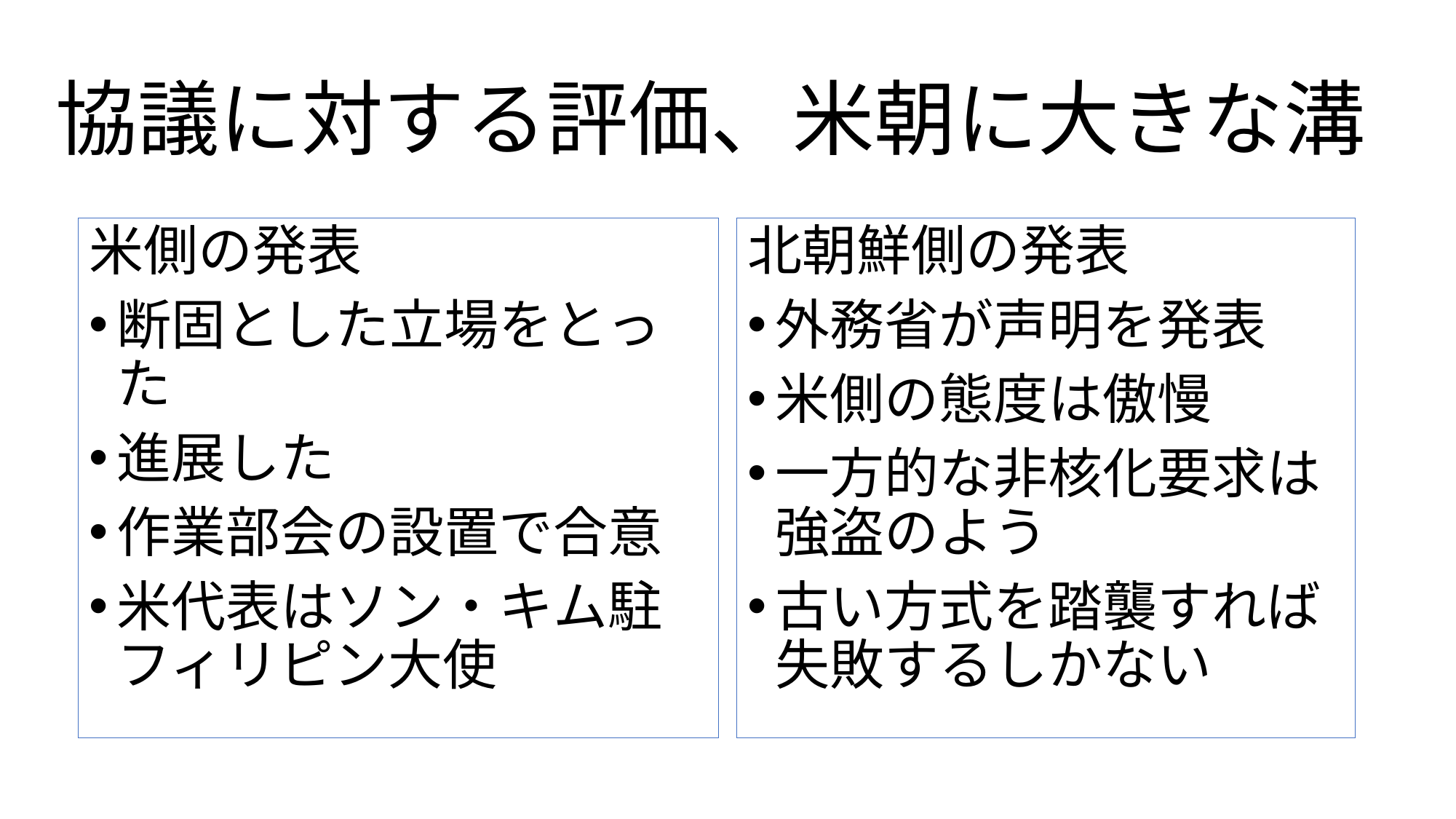

# 協議に対する評価、米朝に大きな溝
米側の発表
断固とした立場をとった
進展した
作業部会の設置で合意
米代表はソン・キム駐フィリピン大使
北朝鮮側の発表
外務省が声明を発表
米側の態度は傲慢
一方的な非核化要求は強盗のよう
古い方式を踏襲すれば失敗するしかない